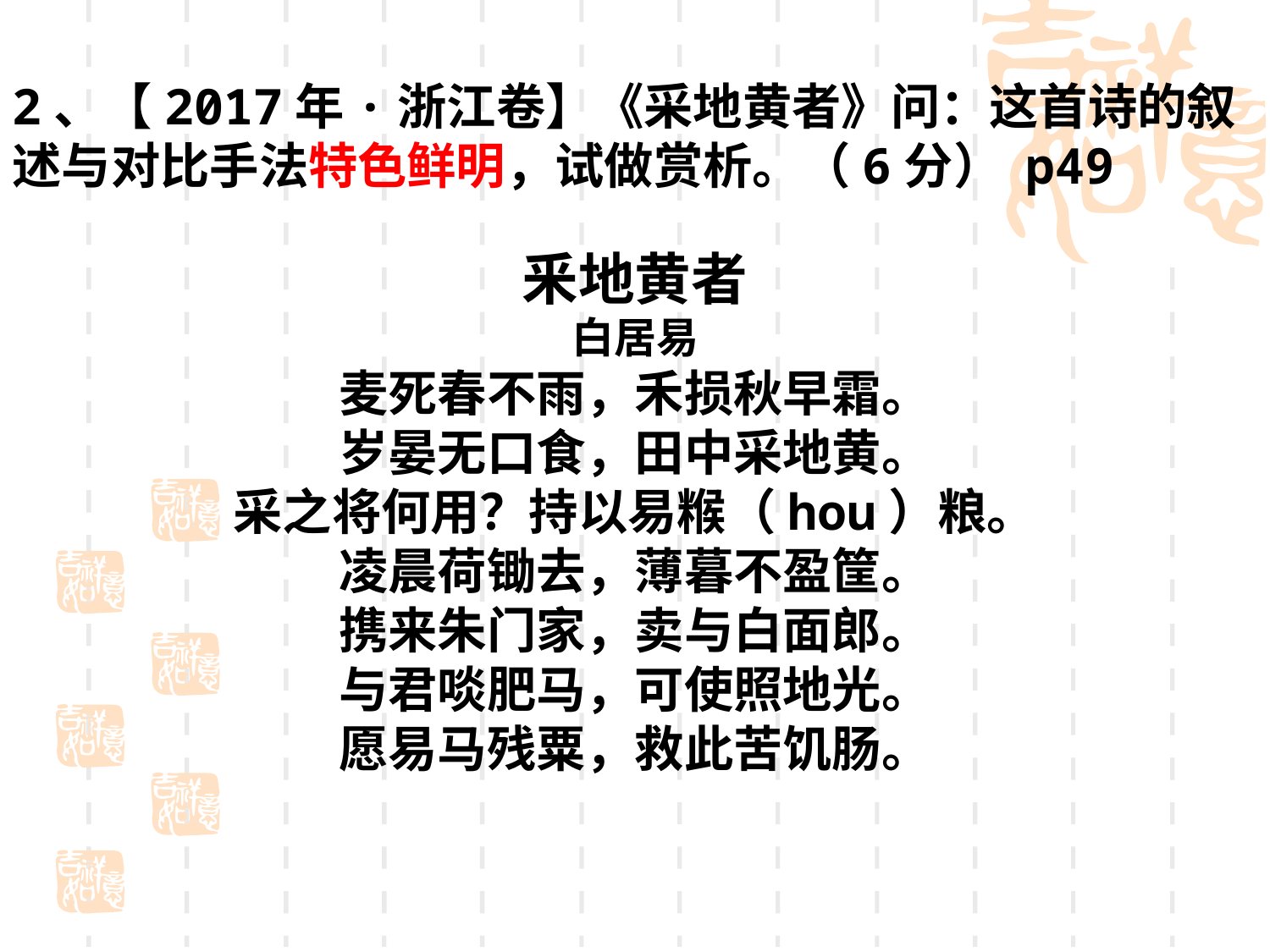

2、【2017年·浙江卷】《采地黄者》问：这首诗的叙述与对比手法特色鲜明，试做赏析。（6分） p49

釆地黄者
白居易
麦死春不雨，禾损秋早霜。
岁晏无口食，田中采地黄。
采之将何用？持以易糇（hou）粮。
凌晨荷锄去，薄暮不盈筐。
携来朱门家，卖与白面郎。
与君啖肥马，可使照地光。
愿易马残粟，救此苦饥肠。